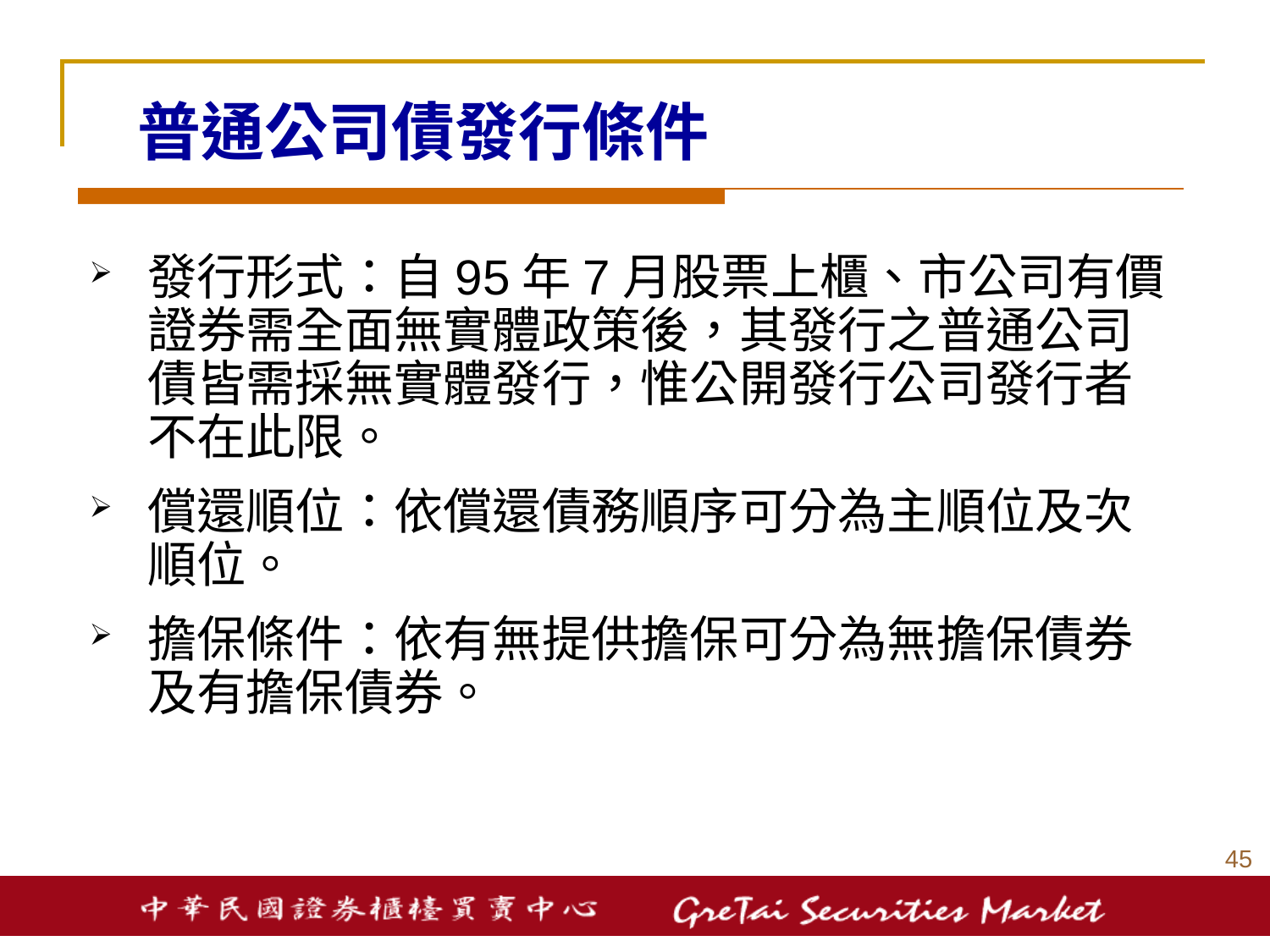

普通公司債發行條件

發行形式：自95年7月股票上櫃、市公司有價證券需全面無實體政策後，其發行之普通公司債皆需採無實體發行，惟公開發行公司發行者不在此限。
償還順位：依償還債務順序可分為主順位及次順位。
擔保條件：依有無提供擔保可分為無擔保債券及有擔保債券。

45